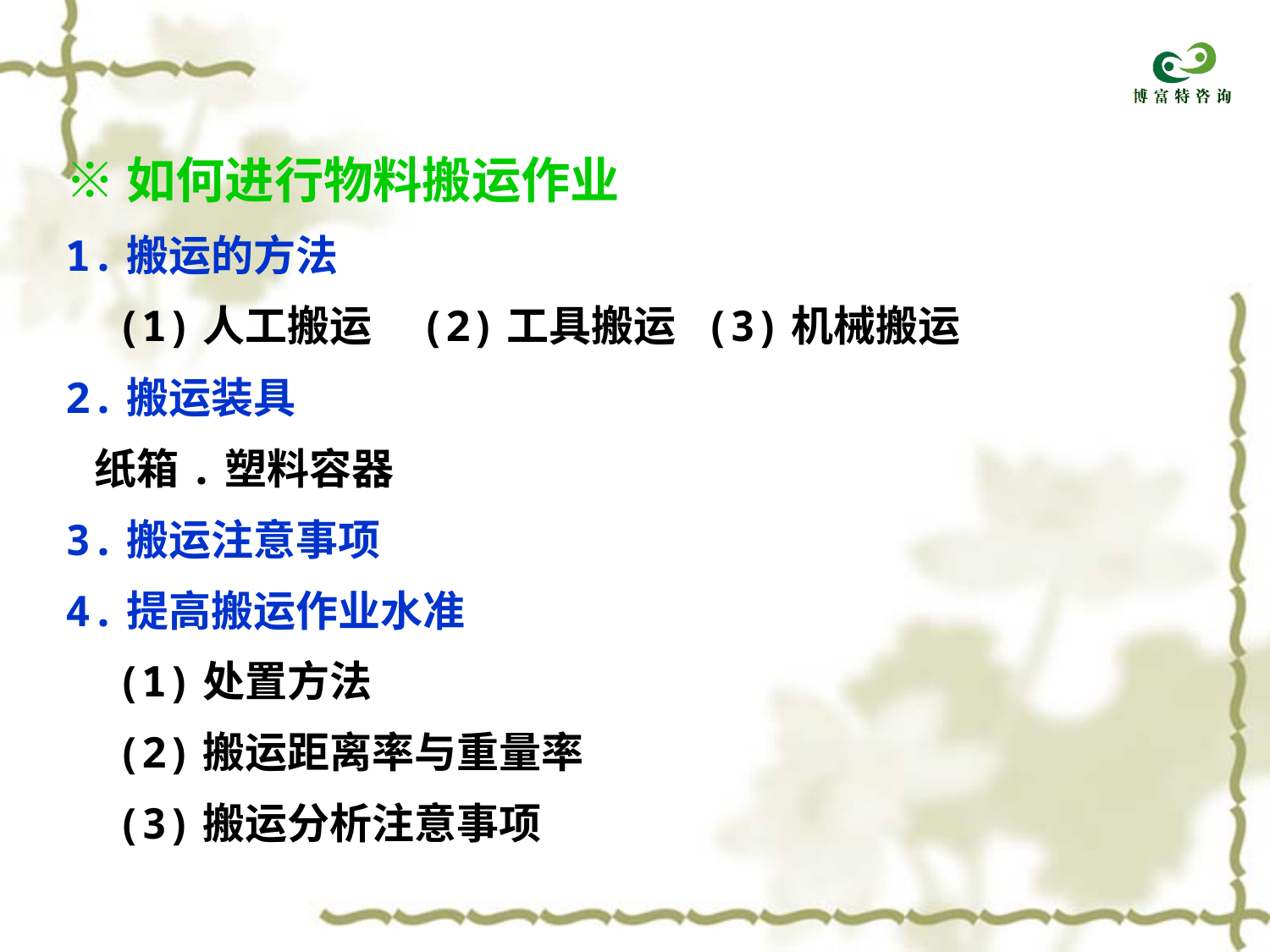

※如何进行物料搬运作业
1.搬运的方法
  (1)人工搬运    (2)工具搬运  (3)机械搬运
2.搬运装具
  纸箱.塑料容器
3.搬运注意事项
4.提高搬运作业水准
  (1)处置方法
  (2)搬运距离率与重量率
  (3)搬运分析注意事项